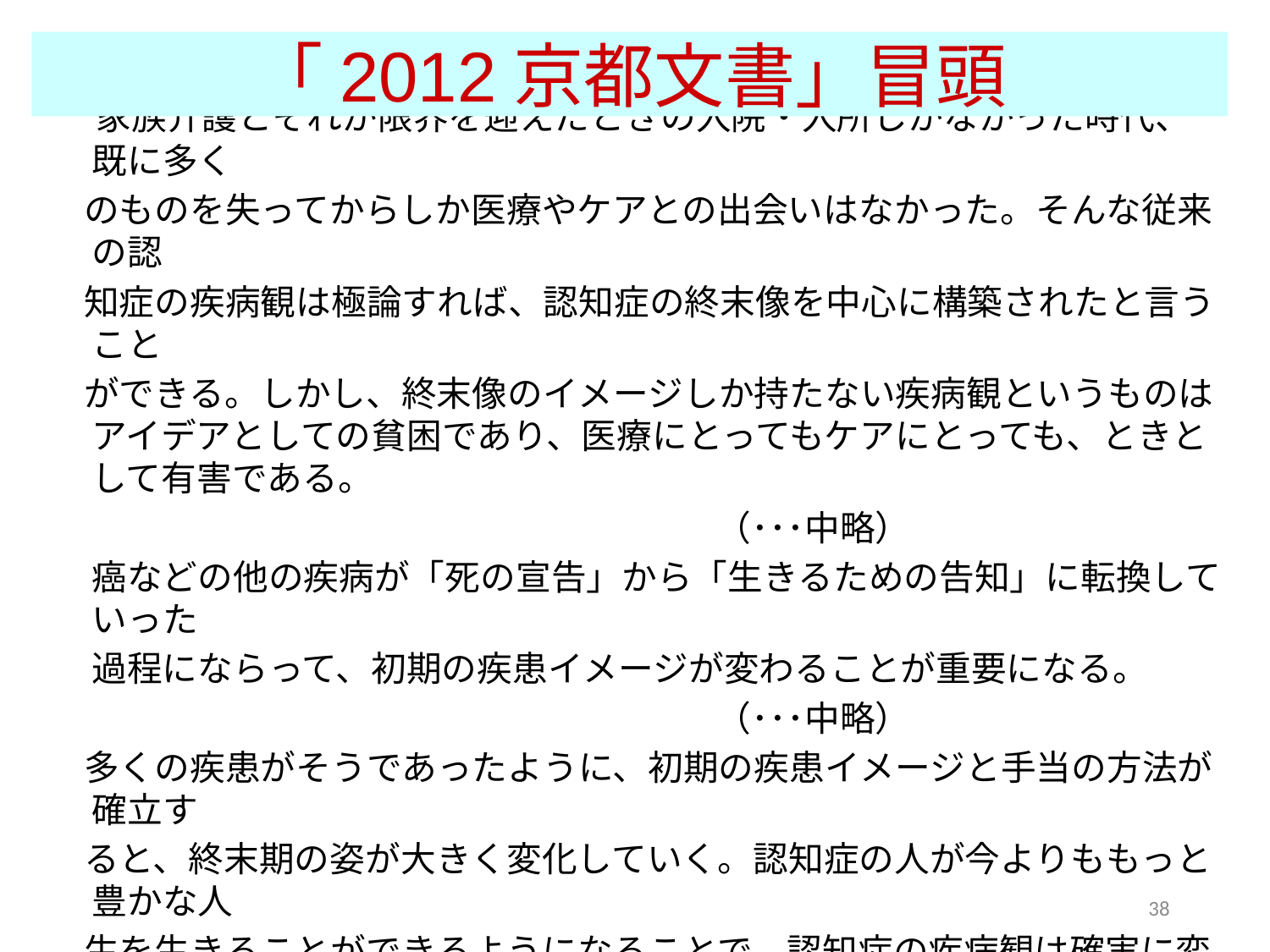

「2012京都文書」冒頭
□認知症の疾病観を変えることから始める
　 家族介護とそれが限界を迎えたときの入院・入所しかなかった時代、既に多く
    のものを失ってからしか医療やケアとの出会いはなかった。そんな従来の認
    知症の疾病観は極論すれば、認知症の終末像を中心に構築されたと言うこと
    ができる。しかし、終末像のイメージしか持たない疾病観というものはアイデアとしての貧困であり、医療にとってもケアにとっても、ときとして有害である。
　　　　　　　　　　　　　　　　　　　（･･･中略）
     癌などの他の疾病が「死の宣告」から「生きるための告知」に転換していった
     過程にならって、初期の疾患イメージが変わることが重要になる。
　　　　　　　　　　　　　　　　　　　（･･･中略）
    多くの疾患がそうであったように、初期の疾患イメージと手当の方法が確立す
    ると、終末期の姿が大きく変化していく。認知症の人が今よりももっと豊かな人
    生を生きることができるようになることで、認知症の疾病観は確実に変わっていく。
38